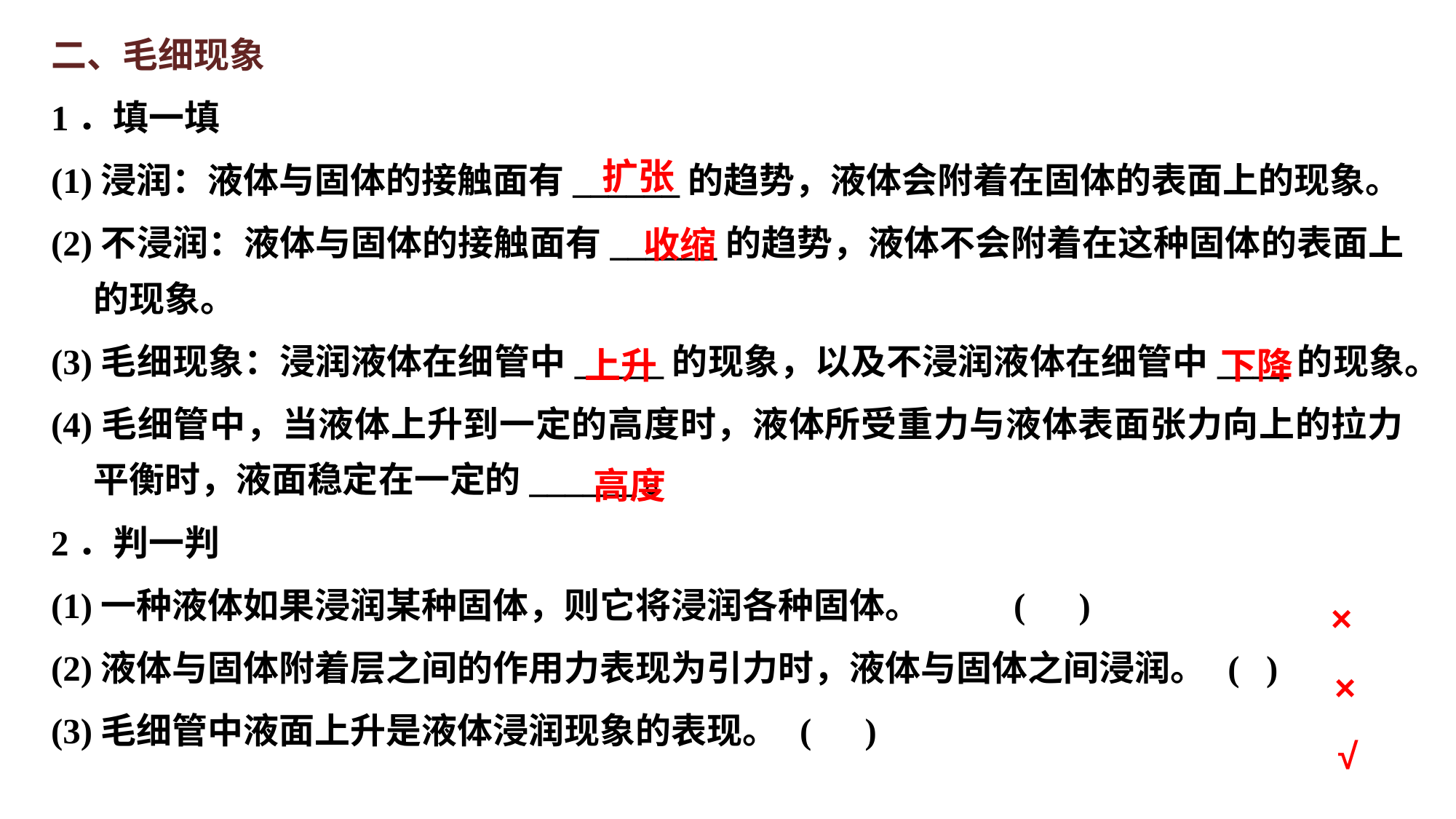

二、毛细现象
1．填一填
(1)浸润：液体与固体的接触面有______的趋势，液体会附着在固体的表面上的现象。
(2)不浸润：液体与固体的接触面有______的趋势，液体不会附着在这种固体的表面上的现象。
(3)毛细现象：浸润液体在细管中_____的现象，以及不浸润液体在细管中____的现象。
(4)毛细管中，当液体上升到一定的高度时，液体所受重力与液体表面张力向上的拉力平衡时，液面稳定在一定的______。
2．判一判
(1)一种液体如果浸润某种固体，则它将浸润各种固体。	(      )
(2)液体与固体附着层之间的作用力表现为引力时，液体与固体之间浸润。	(   )
(3)毛细管中液面上升是液体浸润现象的表现。	(      )

扩张
收缩
下降
上升
高度
×
×
√